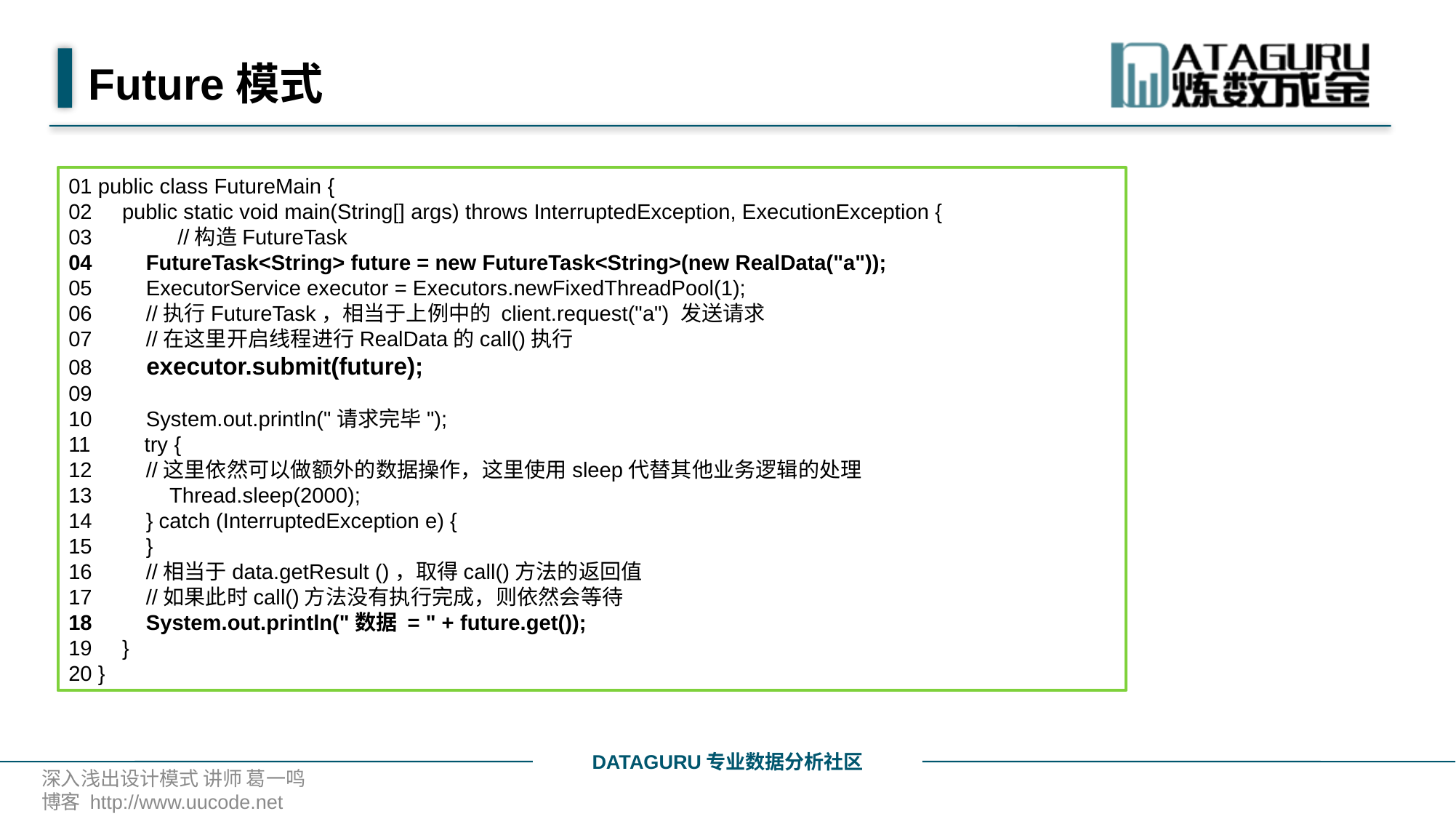

# Future模式
01 public class FutureMain {
02     public static void main(String[] args) throws InterruptedException, ExecutionException {
03     	//构造FutureTask
04         FutureTask<String> future = new FutureTask<String>(new RealData("a"));
05         ExecutorService executor = Executors.newFixedThreadPool(1);
06         //执行FutureTask，相当于上例中的 client.request("a") 发送请求
07         //在这里开启线程进行RealData的call()执行
08         executor.submit(future);
09
10         System.out.println("请求完毕");
11         try {
12         //这里依然可以做额外的数据操作，这里使用sleep代替其他业务逻辑的处理
13             Thread.sleep(2000);
14         } catch (InterruptedException e) {
15         }
16         //相当于data.getResult ()，取得call()方法的返回值
17         //如果此时call()方法没有执行完成，则依然会等待
18         System.out.println("数据 = " + future.get());
19     }
20 }